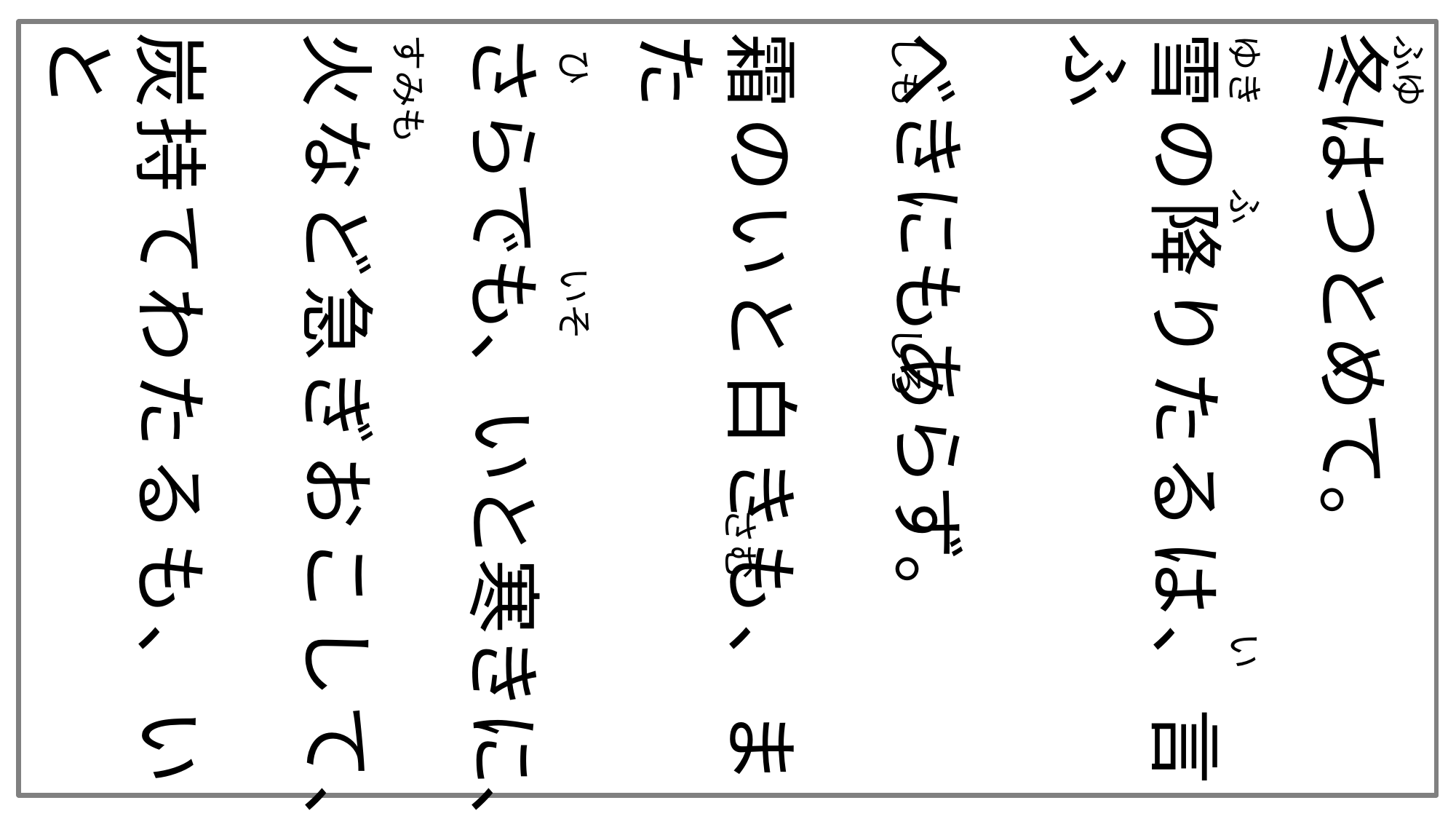

冬はつとめて。

雪の降りたるは、言ふ

べきにもあらず。

霜のいと白きも、また

さらでも、いと寒きに、

火など急ぎおこして、

炭持てわたるも、いと

つきづきし。
 ひ　　　　　いそ

すみも
　　　　　　　　　　　　　さむ
しも　　　　　　しろ

ゆき　　 ふ　　　　　　　　　　　 い
ふゆ